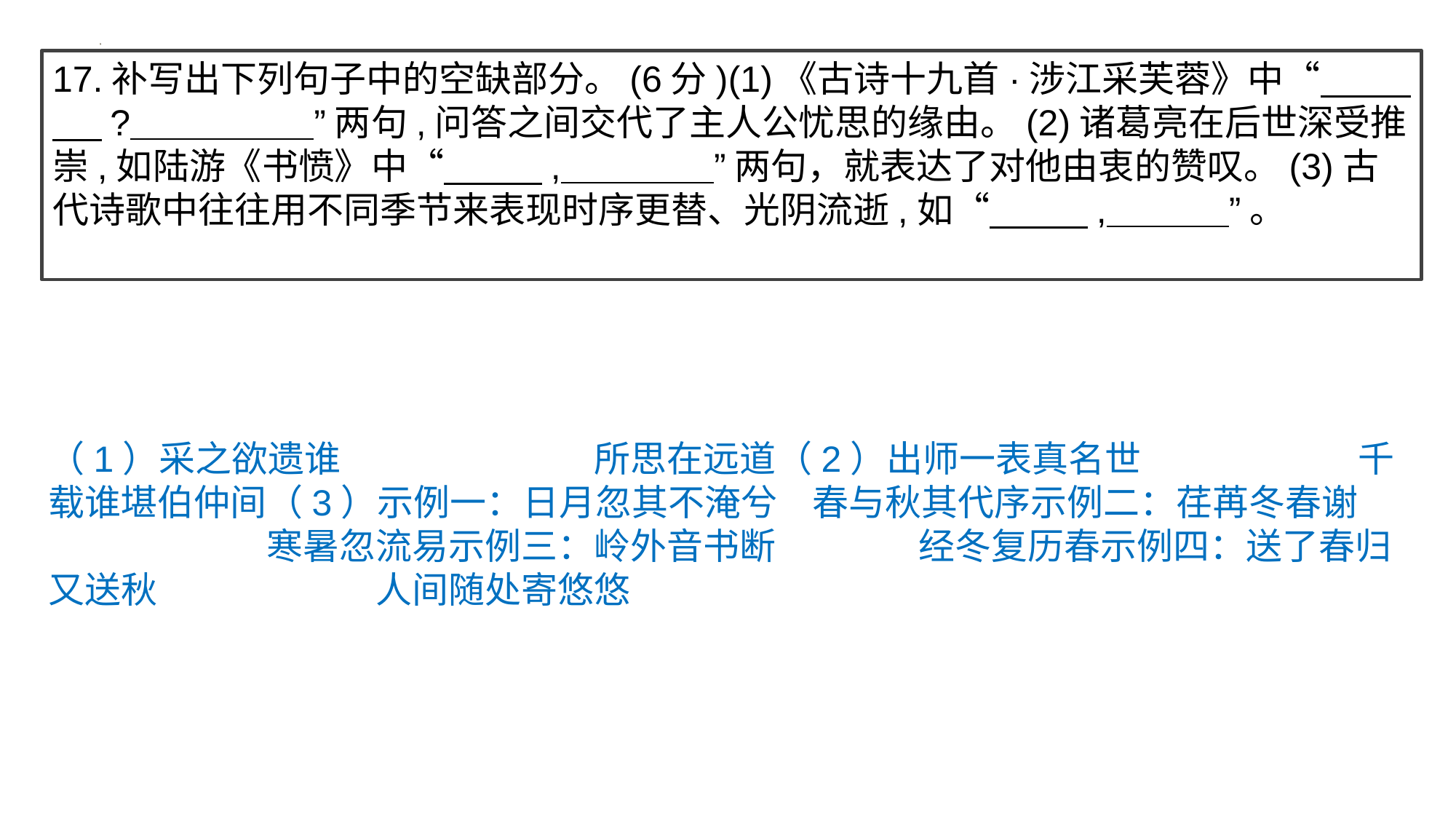

17.补写出下列句子中的空缺部分。(6分)(1)《古诗十九首·涉江采芙蓉》中“                  ?                  ”两句,问答之间交代了主人公忧思的缘由。(2)诸葛亮在后世深受推崇,如陆游《书愤》中“            ,               ”两句，就表达了对他由衷的赞叹。(3)古代诗歌中往往用不同季节来表现时序更替、光阴流逝,如“            ,            ”。

（1）采之欲遗谁			所思在远道（2）出师一表真名世		千载谁堪伯仲间（3）示例一：日月忽其不淹兮	春与秋其代序示例二：荏苒冬春谢		寒暑忽流易示例三：岭外音书断	             经冬复历春示例四：送了春归又送秋		人间随处寄悠悠